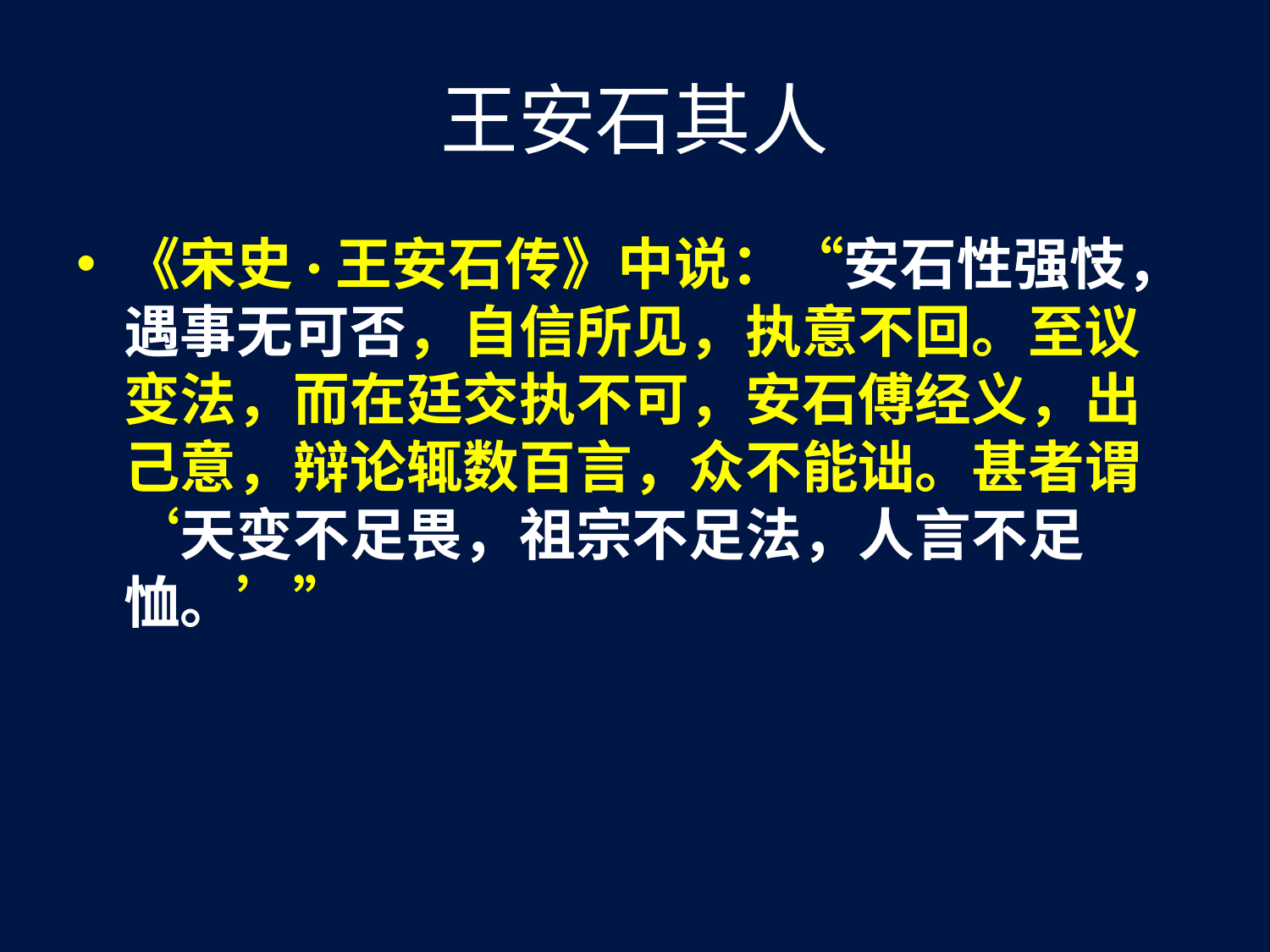

# 王安石其人
《宋史·王安石传》中说：“安石性强忮，遇事无可否，自信所见，执意不回。至议变法，而在廷交执不可，安石傅经义，出己意，辩论辄数百言，众不能诎。甚者谓‘天变不足畏，祖宗不足法，人言不足恤。’”